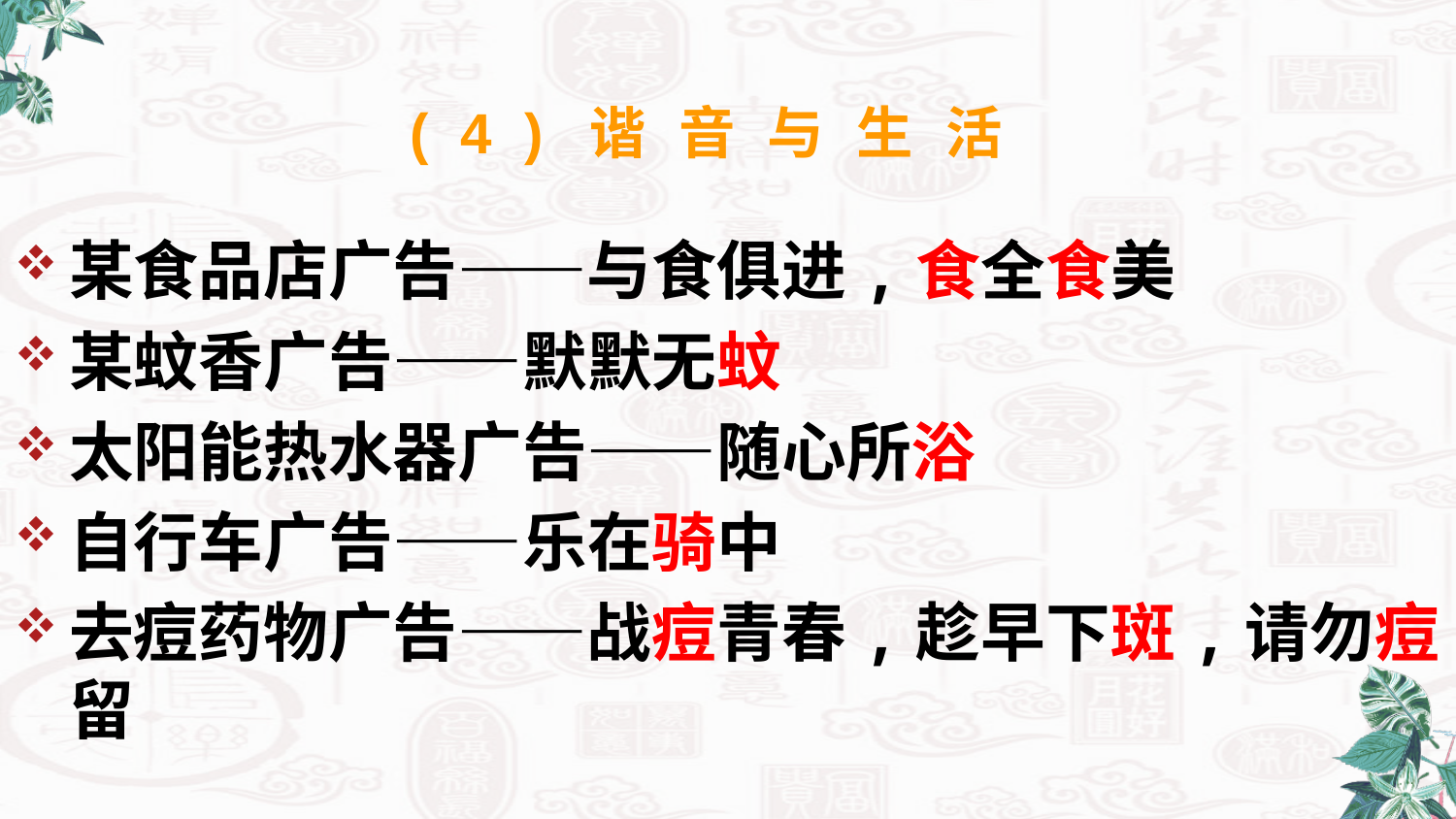

(4)谐音与生活
某食品店广告——与食俱进,食全食美
某蚊香广告——默默无蚊
太阳能热水器广告——随心所浴
自行车广告——乐在骑中
去痘药物广告——战痘青春,趁早下斑,请勿痘留